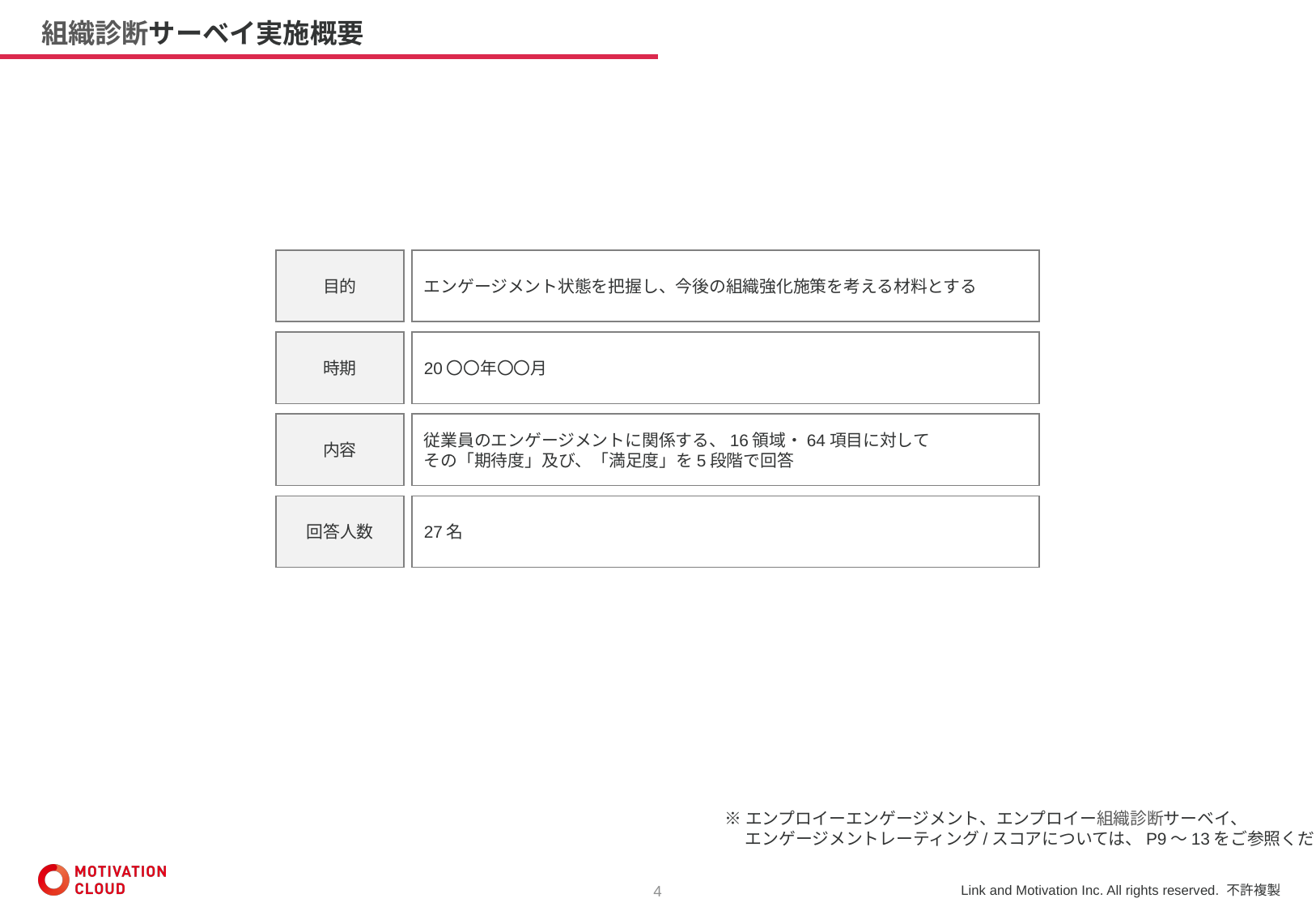

組織診断サーベイ実施概要
目的
エンゲージメント状態を把握し、今後の組織強化施策を考える材料とする
時期
20〇〇年〇〇月
内容
従業員のエンゲージメントに関係する、16領域・64項目に対して
その「期待度」及び、「満足度」を5段階で回答
回答人数
27名
※エンプロイーエンゲージメント、エンプロイー組織診断サーベイ、
　 エンゲージメントレーティング/スコアについては、P9〜13をご参照ください。
4